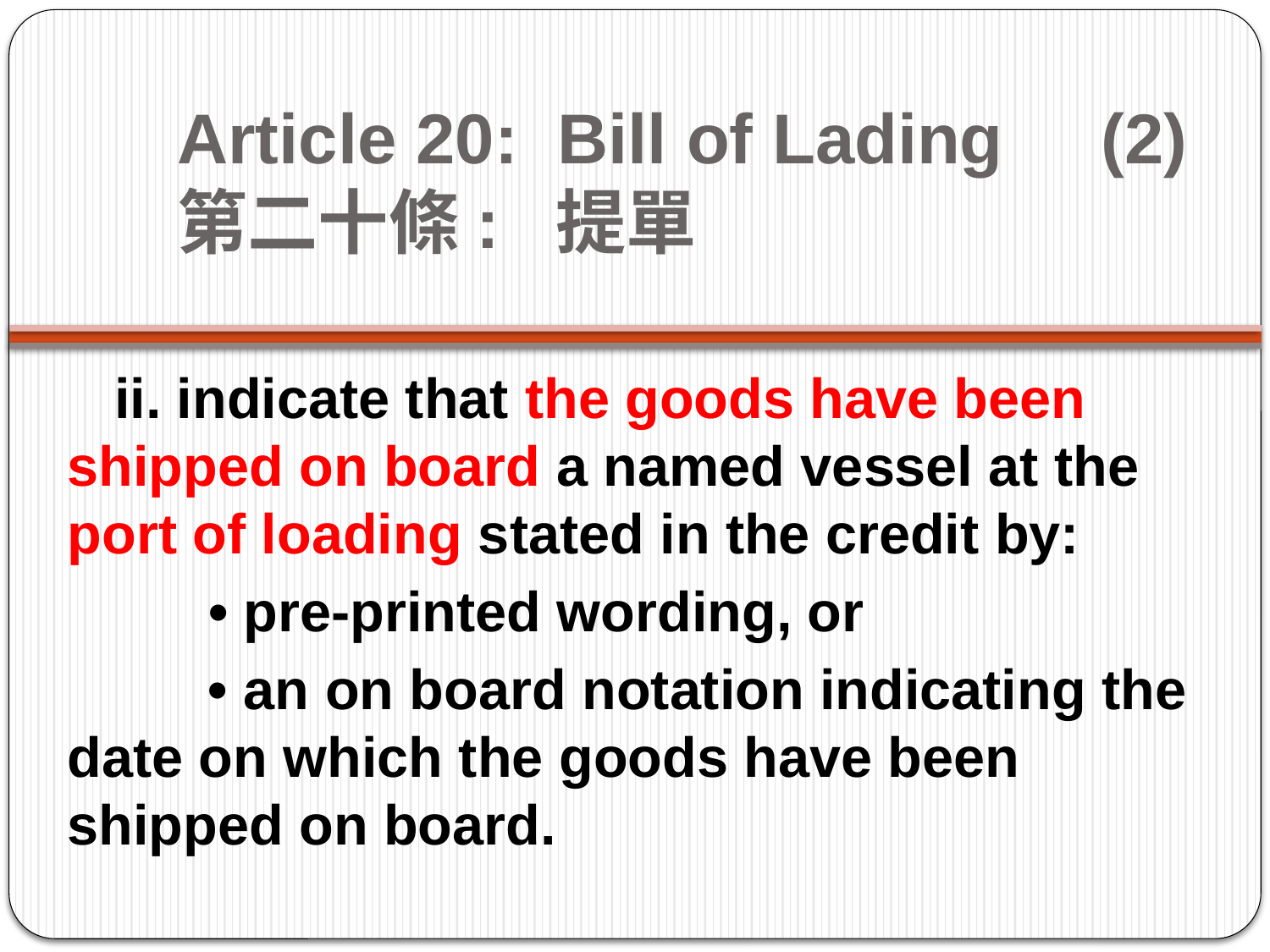

# Article 20:  Bill of Lading     (2) 第二十條:  提單
   ii. indicate that the goods have been shipped on board a named vessel at the port of loading stated in the credit by:
         • pre-printed wording, or
         • an on board notation indicating the date on which the goods have been shipped on board.